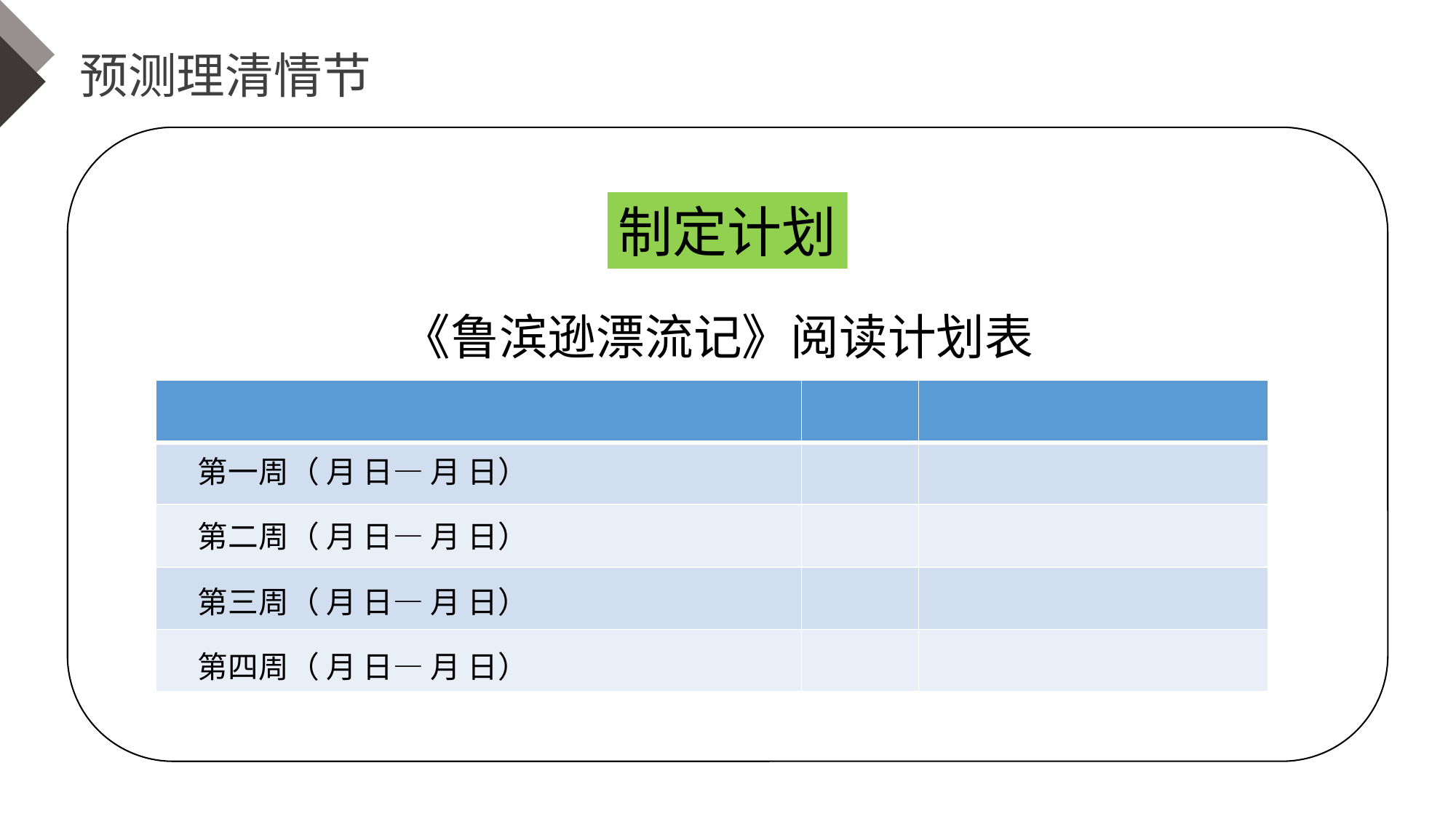

预测理清情节
制定计划
《鲁滨逊漂流记》阅读计划表
|  |  |  |
| --- | --- | --- |
|  |  |  |
|  |  |  |
|  |  |  |
|  |  |  |
第一周（ 月 日— 月 日）
第二周（ 月 日— 月 日）
第三周（ 月 日— 月 日）
第四周（ 月 日— 月 日）